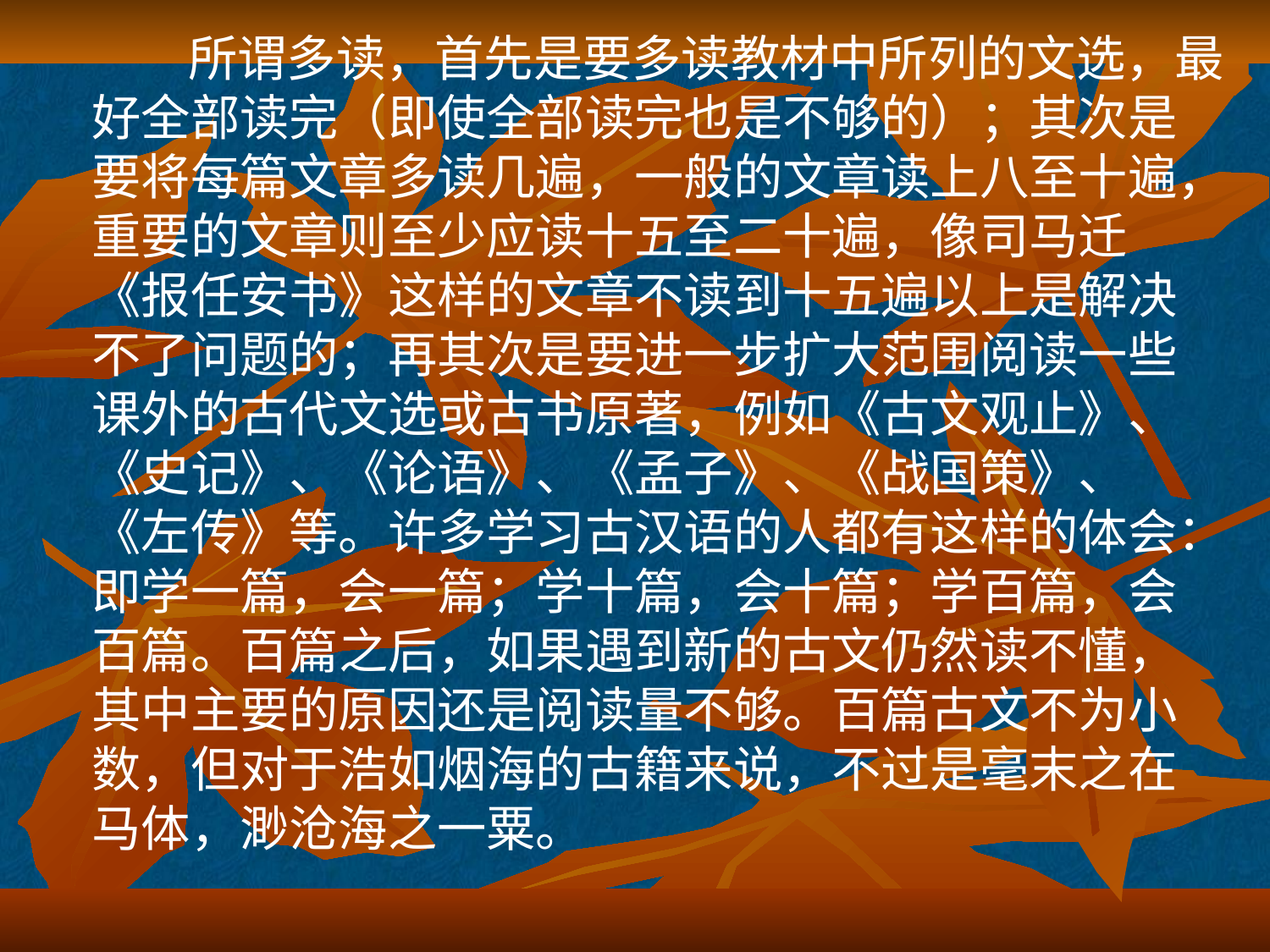

所谓多读，首先是要多读教材中所列的文选，最好全部读完（即使全部读完也是不够的）；其次是要将每篇文章多读几遍，一般的文章读上八至十遍，重要的文章则至少应读十五至二十遍，像司马迁《报任安书》这样的文章不读到十五遍以上是解决不了问题的；再其次是要进一步扩大范围阅读一些课外的古代文选或古书原著，例如《古文观止》、《史记》、《论语》、《孟子》、《战国策》、《左传》等。许多学习古汉语的人都有这样的体会：即学一篇，会一篇；学十篇，会十篇；学百篇，会百篇。百篇之后，如果遇到新的古文仍然读不懂，其中主要的原因还是阅读量不够。百篇古文不为小数，但对于浩如烟海的古籍来说，不过是毫末之在马体，渺沧海之一粟。